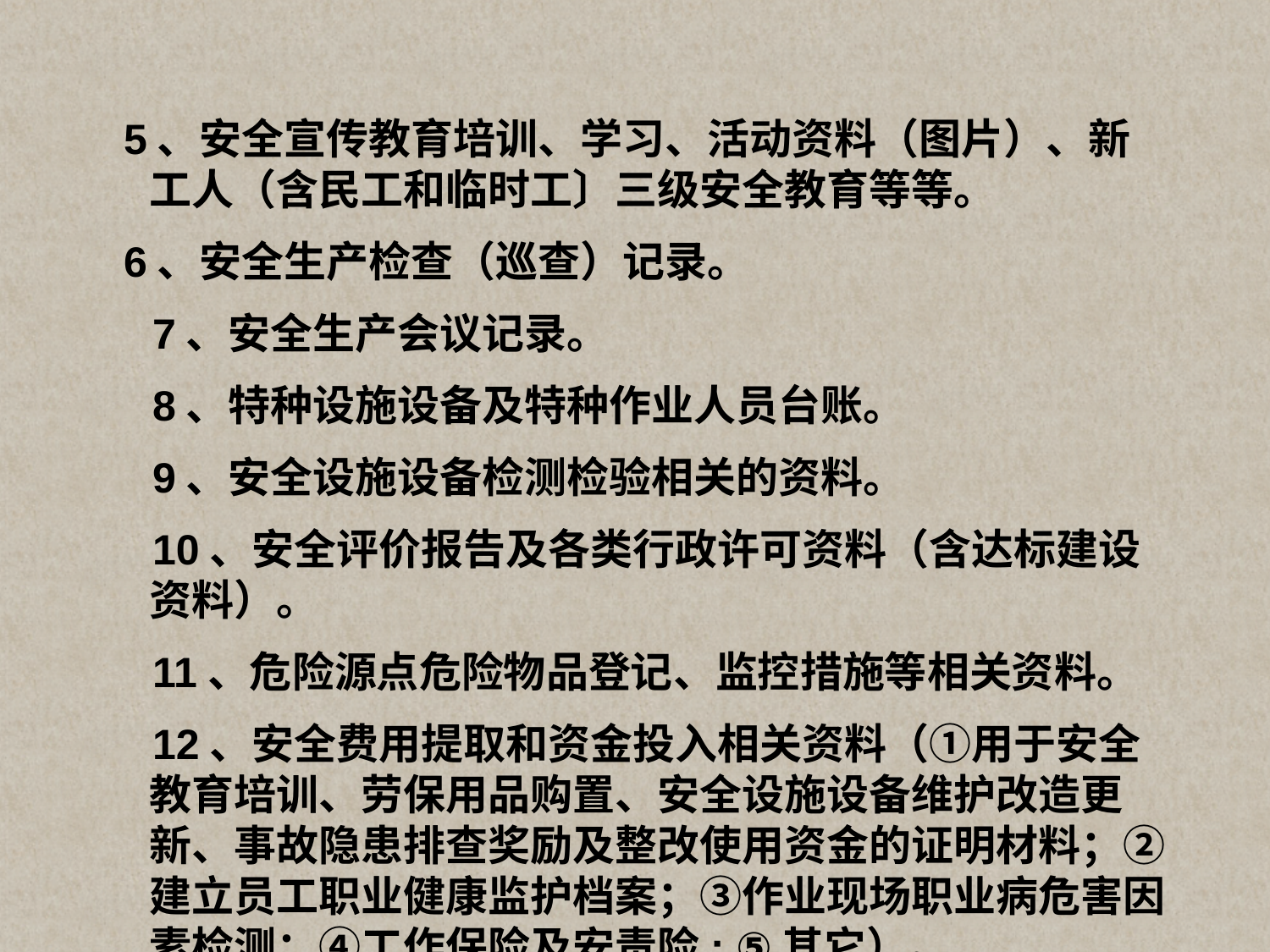

5、安全宣传教育培训、学习、活动资料（图片）、新工人（含民工和临时工〕三级安全教育等等。
  6、安全生产检查（巡查）记录。
　7、安全生产会议记录。
　8、特种设施设备及特种作业人员台账。
　9、安全设施设备检测检验相关的资料。
　10、安全评价报告及各类行政许可资料（含达标建设资料）。
　11、危险源点危险物品登记、监控措施等相关资料。
　12、安全费用提取和资金投入相关资料（①用于安全教育培训、劳保用品购置、安全设施设备维护改造更新、事故隐患排查奖励及整改使用资金的证明材料；②建立员工职业健康监护档案；③作业现场职业病危害因素检测；④工作保险及安责险; ⑤其它）。